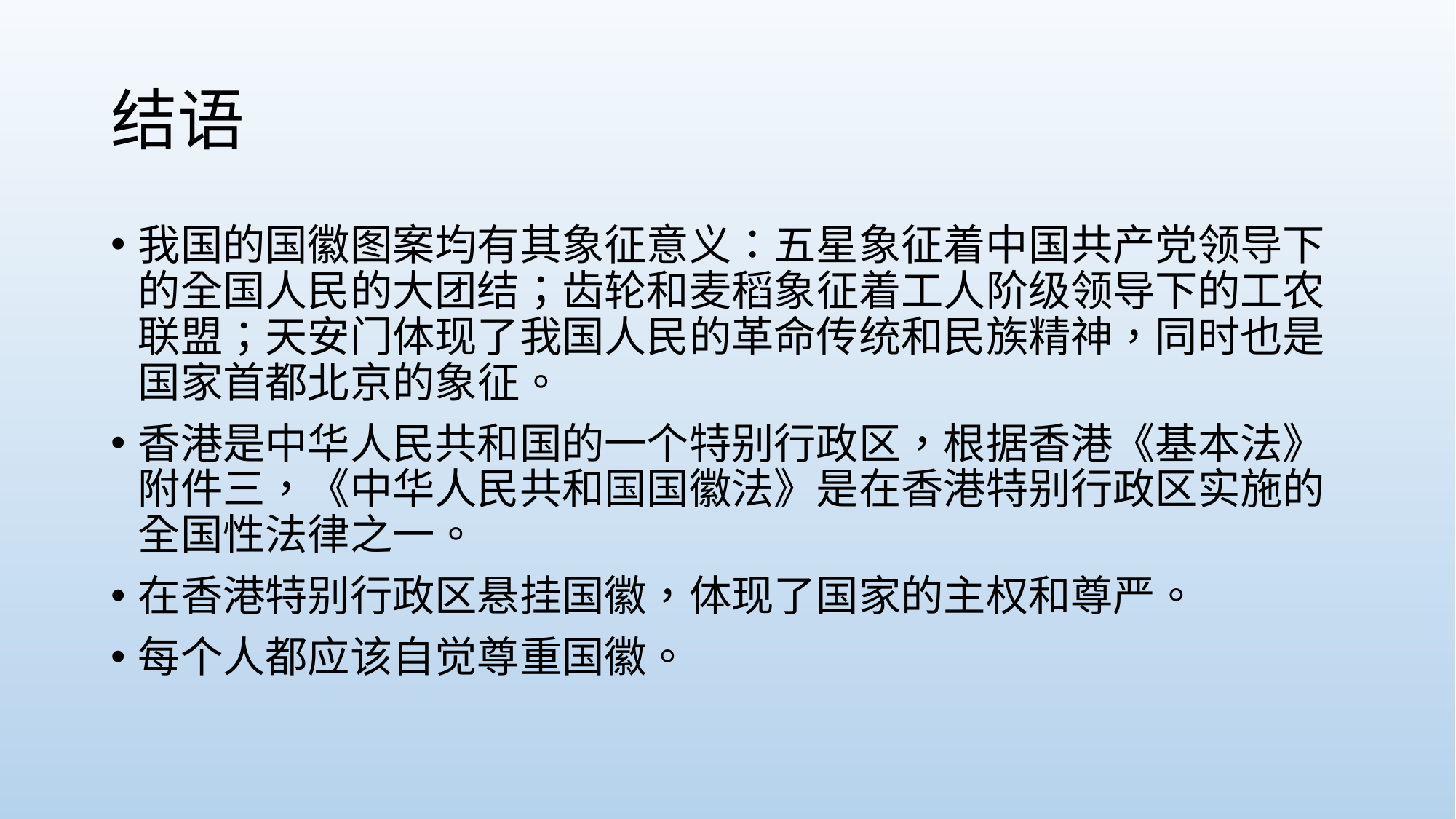

# 结语
我国的国徽图案均有其象征意义：五星象征着中国共产党领导下的全国人民的大团结；齿轮和麦稻象征着工人阶级领导下的工农联盟；天安门体现了我国人民的革命传统和民族精神，同时也是国家首都北京的象征。
香港是中华人民共和国的一个特别行政区，根据香港《基本法》附件三，《中华人民共和国国徽法》是在香港特别行政区实施的全国性法律之一。
在香港特别行政区悬挂国徽，体现了国家的主权和尊严。
每个人都应该自觉尊重国徽。